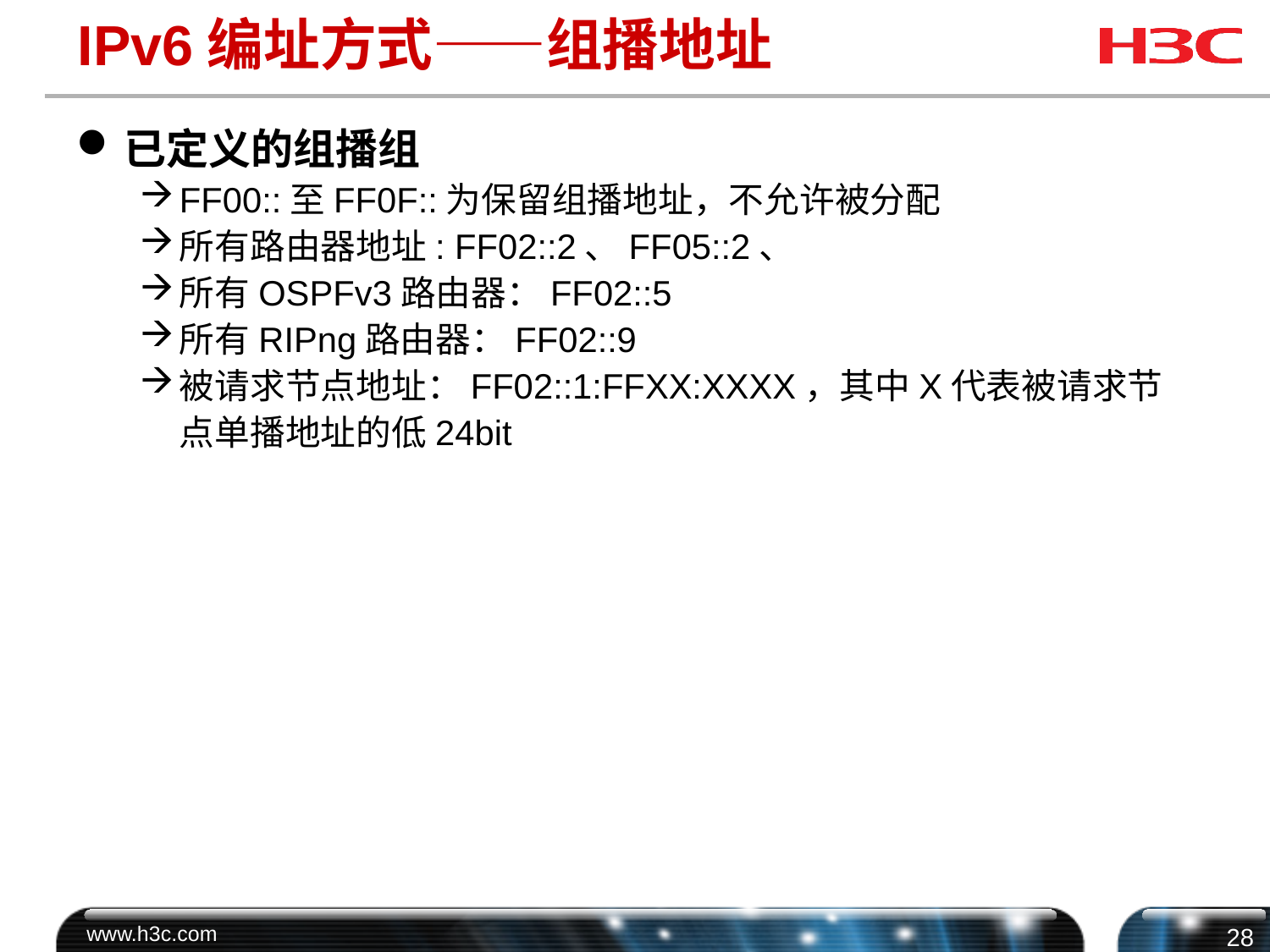

# IPv6编址方式——组播地址
已定义的组播组
FF00::至FF0F::为保留组播地址，不允许被分配
所有路由器地址: FF02::2、FF05::2、
所有OSPFv3路由器：FF02::5
所有RIPng路由器：FF02::9
被请求节点地址：FF02::1:FFXX:XXXX，其中X代表被请求节点单播地址的低24bit